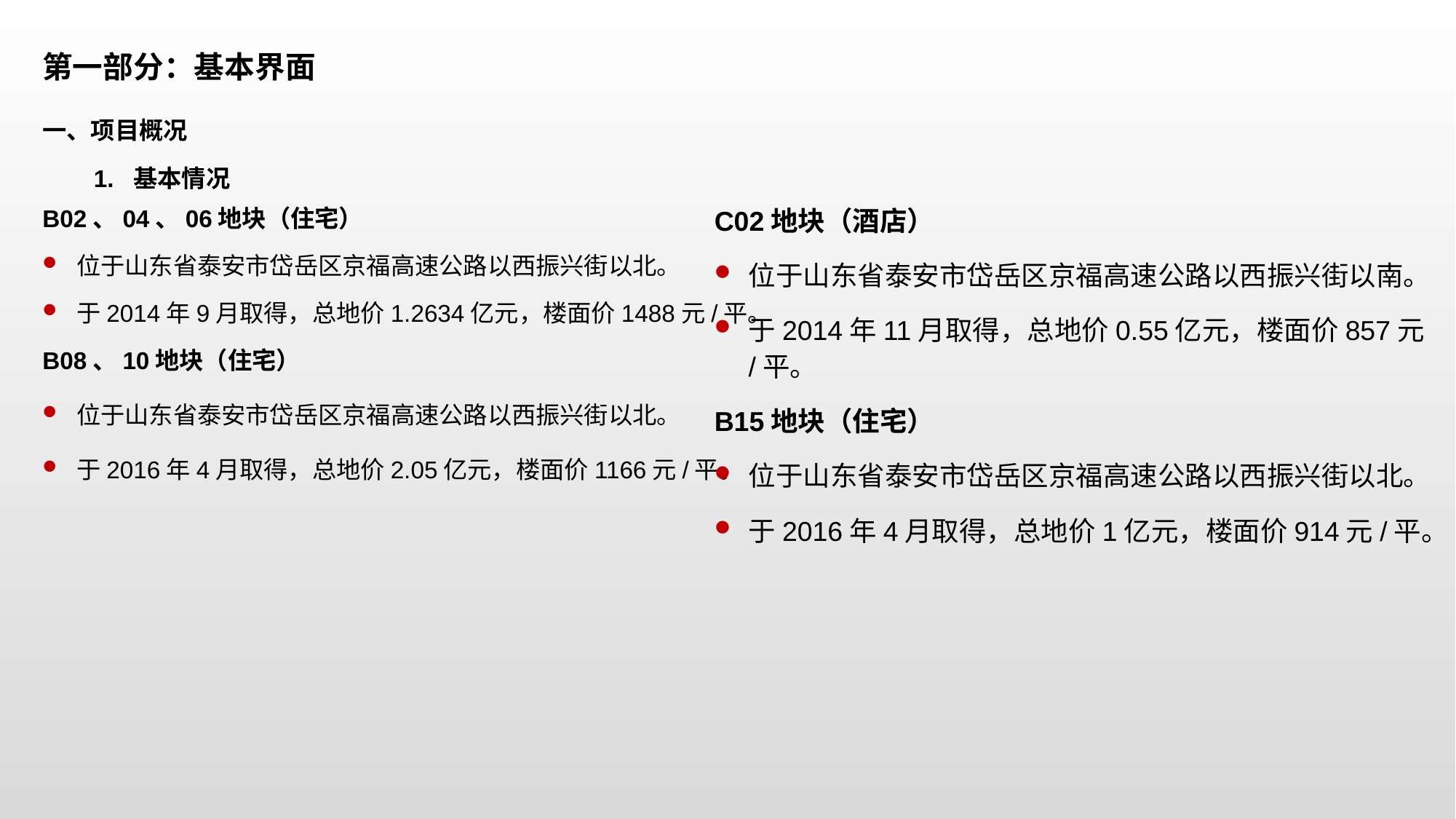

第一部分：基本界面
一、项目概况
1.  基本情况
C02地块（酒店）
位于山东省泰安市岱岳区京福高速公路以西振兴街以南。
于2014年11月取得，总地价0.55亿元，楼面价857元/平。
B15地块（住宅）
位于山东省泰安市岱岳区京福高速公路以西振兴街以北。
于2016年4月取得，总地价1亿元，楼面价914元/平。
B02、04、06地块（住宅）
位于山东省泰安市岱岳区京福高速公路以西振兴街以北。
于2014年9月取得，总地价1.2634亿元，楼面价1488元/平。
B08、10地块（住宅）
位于山东省泰安市岱岳区京福高速公路以西振兴街以北。
于2016年4月取得，总地价2.05亿元，楼面价1166元/平。